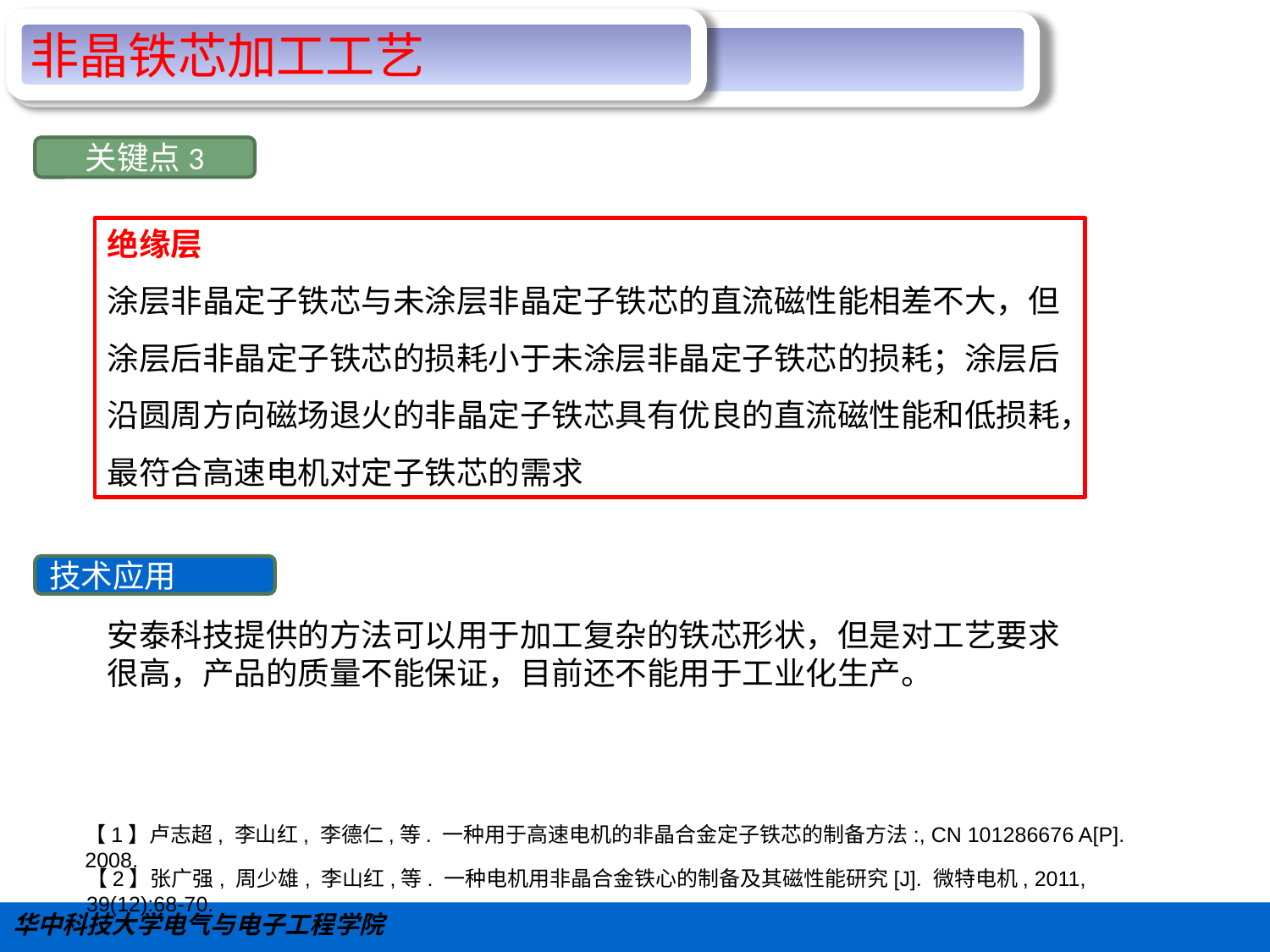

#
非晶铁芯加工工艺
关键点3
绝缘层
涂层非晶定子铁芯与未涂层非晶定子铁芯的直流磁性能相差不大，但涂层后非晶定子铁芯的损耗小于未涂层非晶定子铁芯的损耗；涂层后沿圆周方向磁场退火的非晶定子铁芯具有优良的直流磁性能和低损耗，最符合高速电机对定子铁芯的需求
技术应用
安泰科技提供的方法可以用于加工复杂的铁芯形状，但是对工艺要求很高，产品的质量不能保证，目前还不能用于工业化生产。
【1】卢志超, 李山红, 李德仁,等. 一种用于高速电机的非晶合金定子铁芯的制备方法:, CN 101286676 A[P]. 2008.
【2】张广强, 周少雄, 李山红,等. 一种电机用非晶合金铁心的制备及其磁性能研究[J]. 微特电机, 2011, 39(12):68-70.
华中科技大学电气与电子工程学院